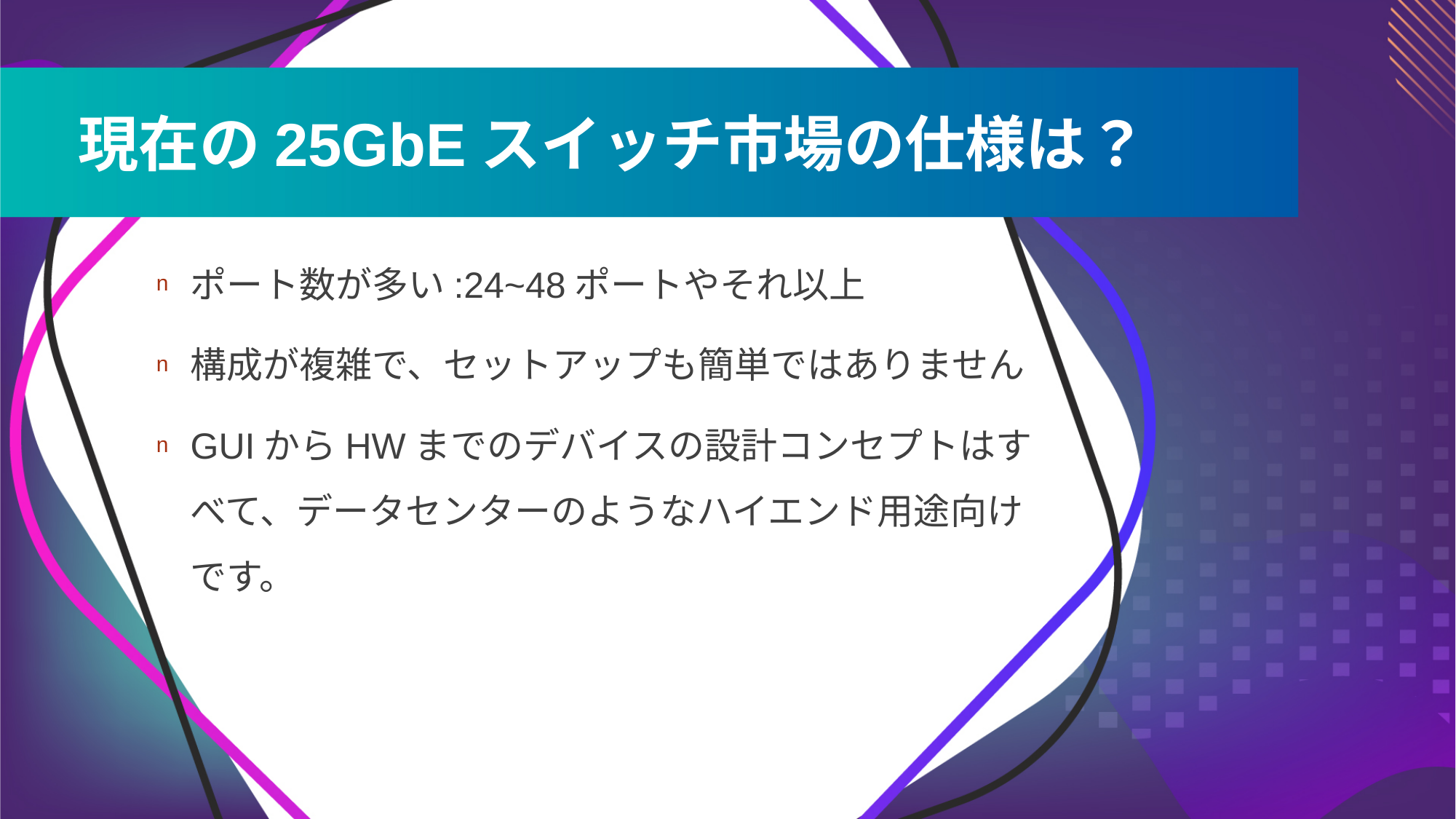

# 現在の25GbEスイッチ市場の仕様は？
ポート数が多い:24~48ポートやそれ以上
構成が複雑で、セットアップも簡単ではありません
GUIからHWまでのデバイスの設計コンセプトはすべて、データセンターのようなハイエンド用途向けです。